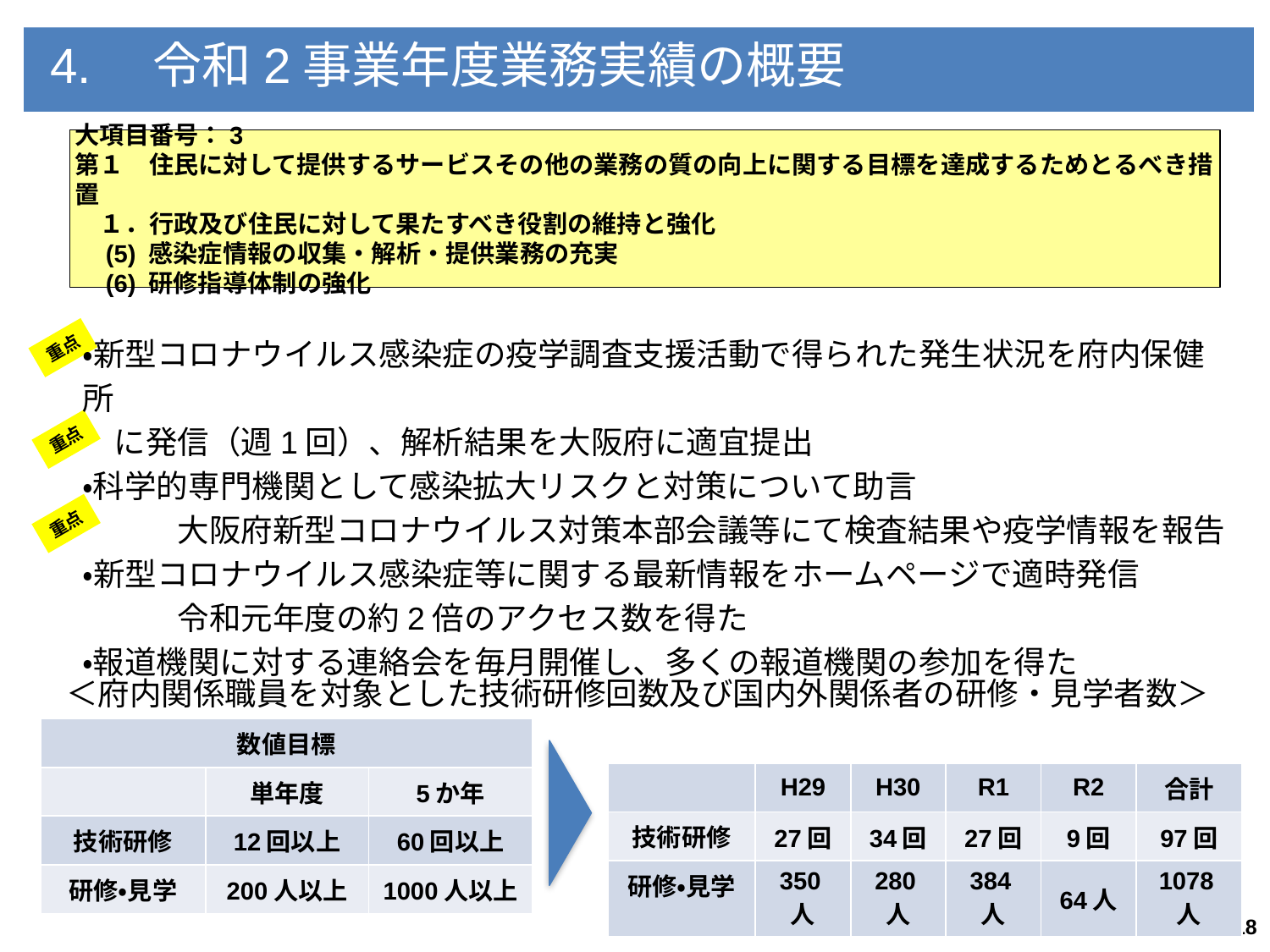

4.　令和2事業年度業務実績の概要
大項目番号：3
第１　住民に対して提供するサービスその他の業務の質の向上に関する目標を達成するためとるべき措置
　１．行政及び住民に対して果たすべき役割の維持と強化
　(5) 感染症情報の収集・解析・提供業務の充実
　(6) 研修指導体制の強化
・新型コロナウイルス感染症の疫学調査支援活動で得られた発生状況を府内保健所
　に発信（週1回）、解析結果を大阪府に適宜提出
・科学的専門機関として感染拡大リスクと対策について助言
　　　大阪府新型コロナウイルス対策本部会議等にて検査結果や疫学情報を報告
・新型コロナウイルス感染症等に関する最新情報をホームページで適時発信
　　　令和元年度の約2倍のアクセス数を得た
・報道機関に対する連絡会を毎月開催し、多くの報道機関の参加を得た
重点
重点
重点
＜府内関係職員を対象とした技術研修回数及び国内外関係者の研修・見学者数＞
| 数値目標 |  |  |
| --- | --- | --- |
|  | 単年度 | 5か年 |
| 技術研修 | 12回以上 | 60回以上 |
| 研修・見学 | 200人以上 | 1000人以上 |
|  | H29 | H30 | R1 | R2 | 合計 |
| --- | --- | --- | --- | --- | --- |
| 技術研修 | 27回 | 34回 | 27回 | 9回 | 97回 |
| 研修・見学 | 350人 | 280人 | 384人 | 64人 | 1078人 |

18